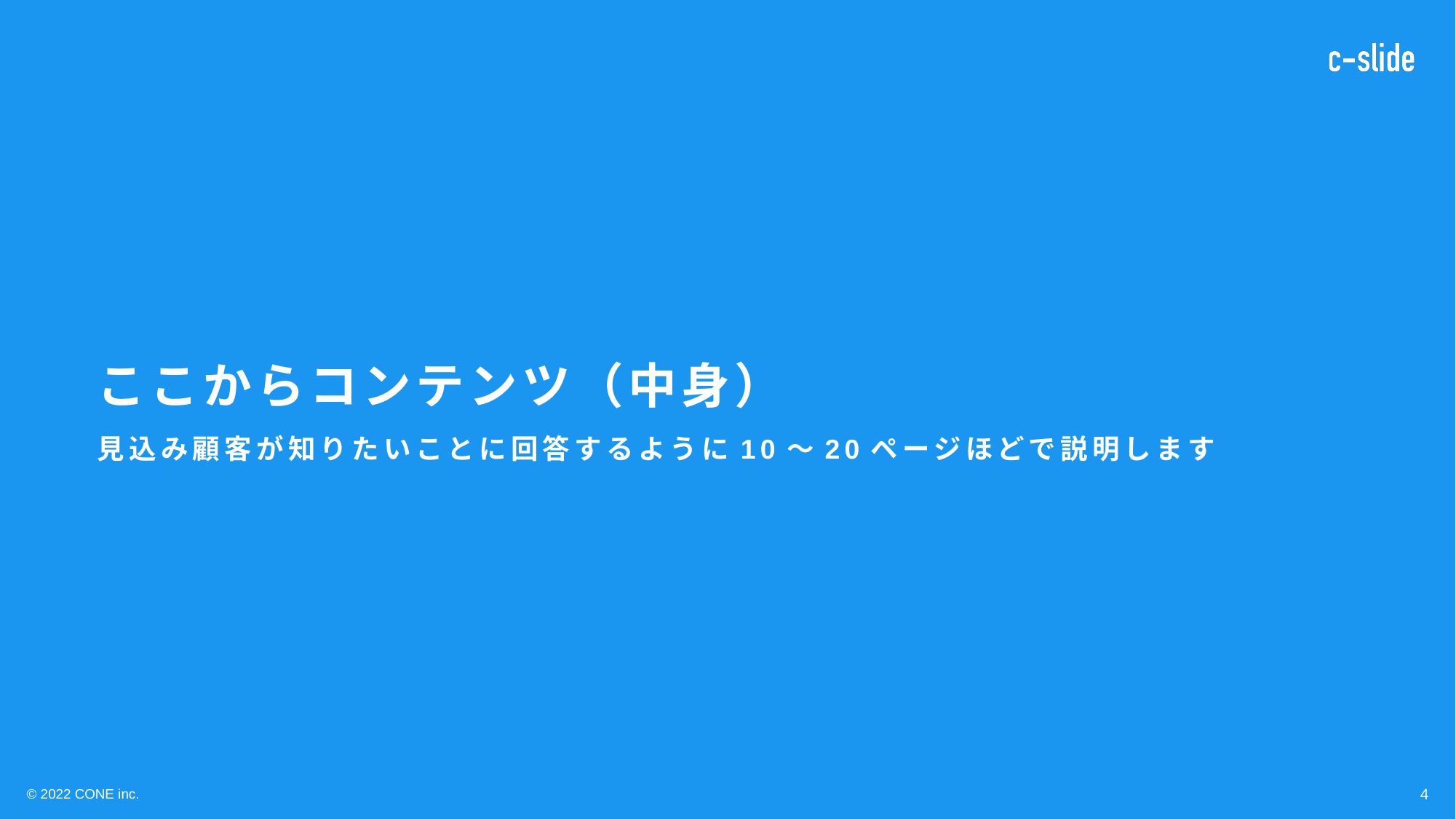

ここからコンテンツ（中身）
見込み顧客が知りたいことに回答するように10〜20ページほどで説明します
4
© 2022 CONE inc.